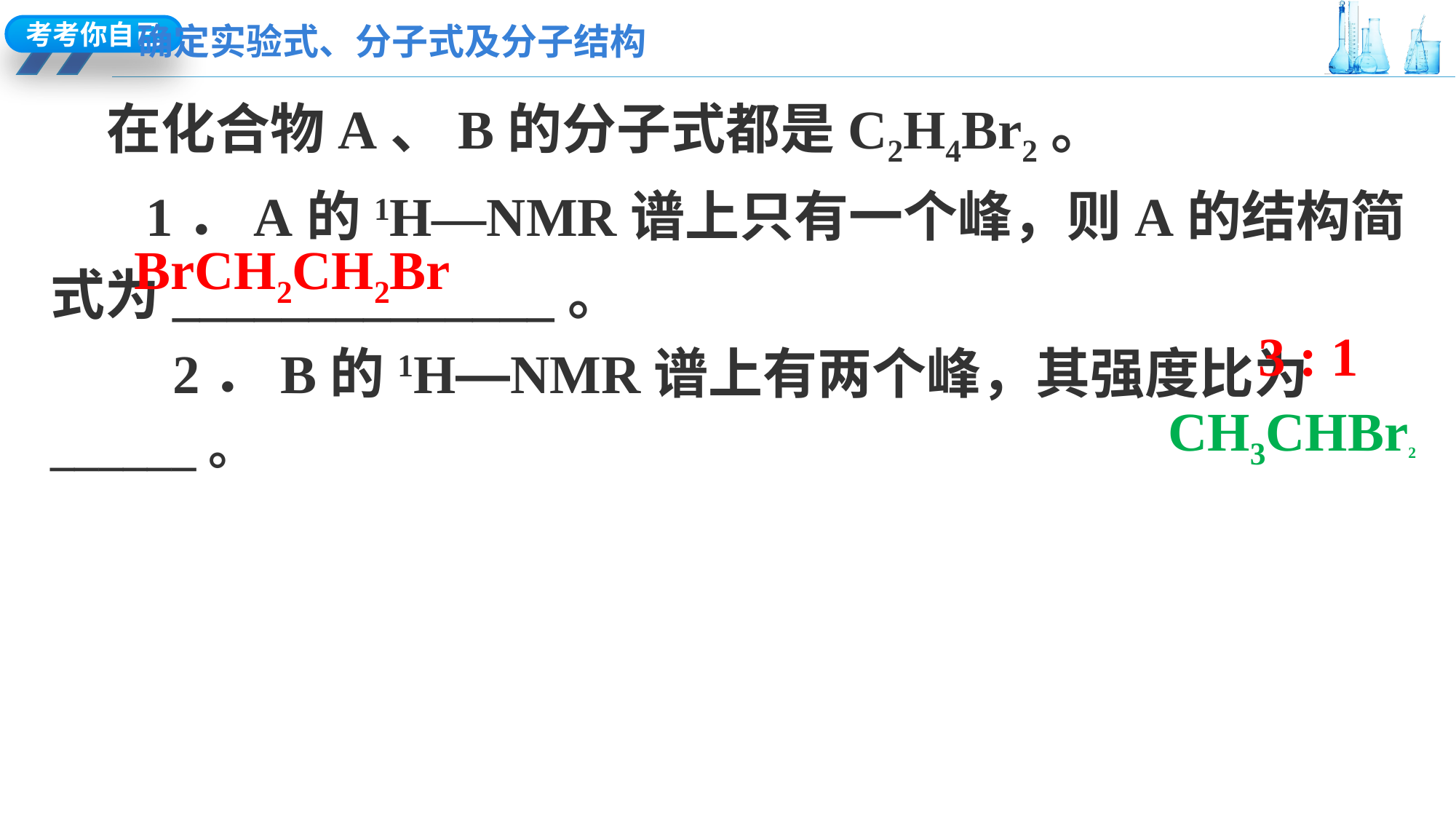

考考你自己

确定实验式、分子式及分子结构
    在化合物A、B的分子式都是C2H4Br2。
       1．A的1H—NMR谱上只有一个峰，则A的结构简式为______________。
　　2．B的1H—NMR谱上有两个峰，其强度比为______。
BrCH2CH2Br
3 : 1
CH3CHBr2